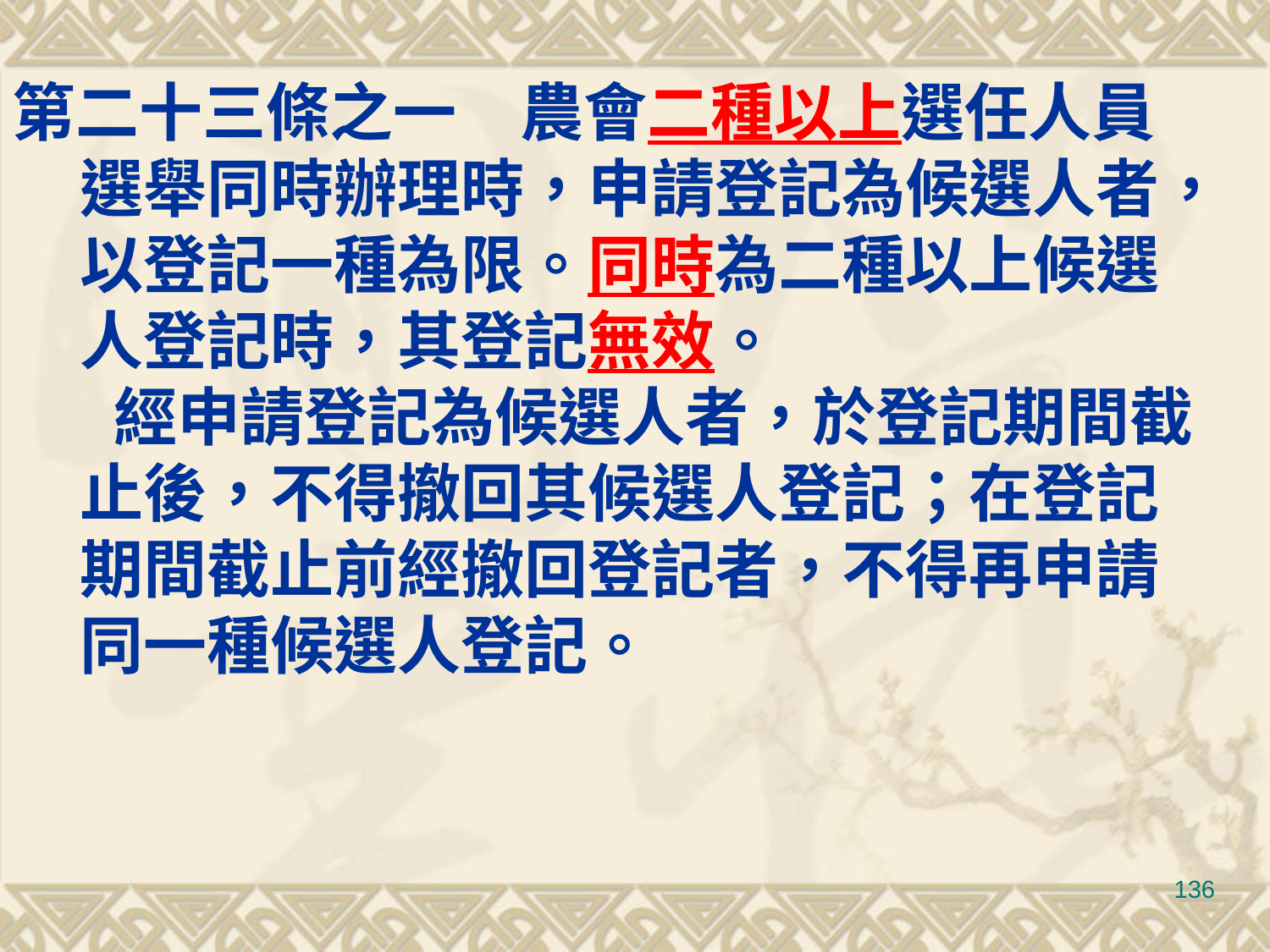

第二十三條之一　農會二種以上選任人員選舉同時辦理時，申請登記為候選人者，以登記一種為限。同時為二種以上候選人登記時，其登記無效。
      經申請登記為候選人者，於登記期間截止後，不得撤回其候選人登記；在登記期間截止前經撤回登記者，不得再申請同一種候選人登記。
136